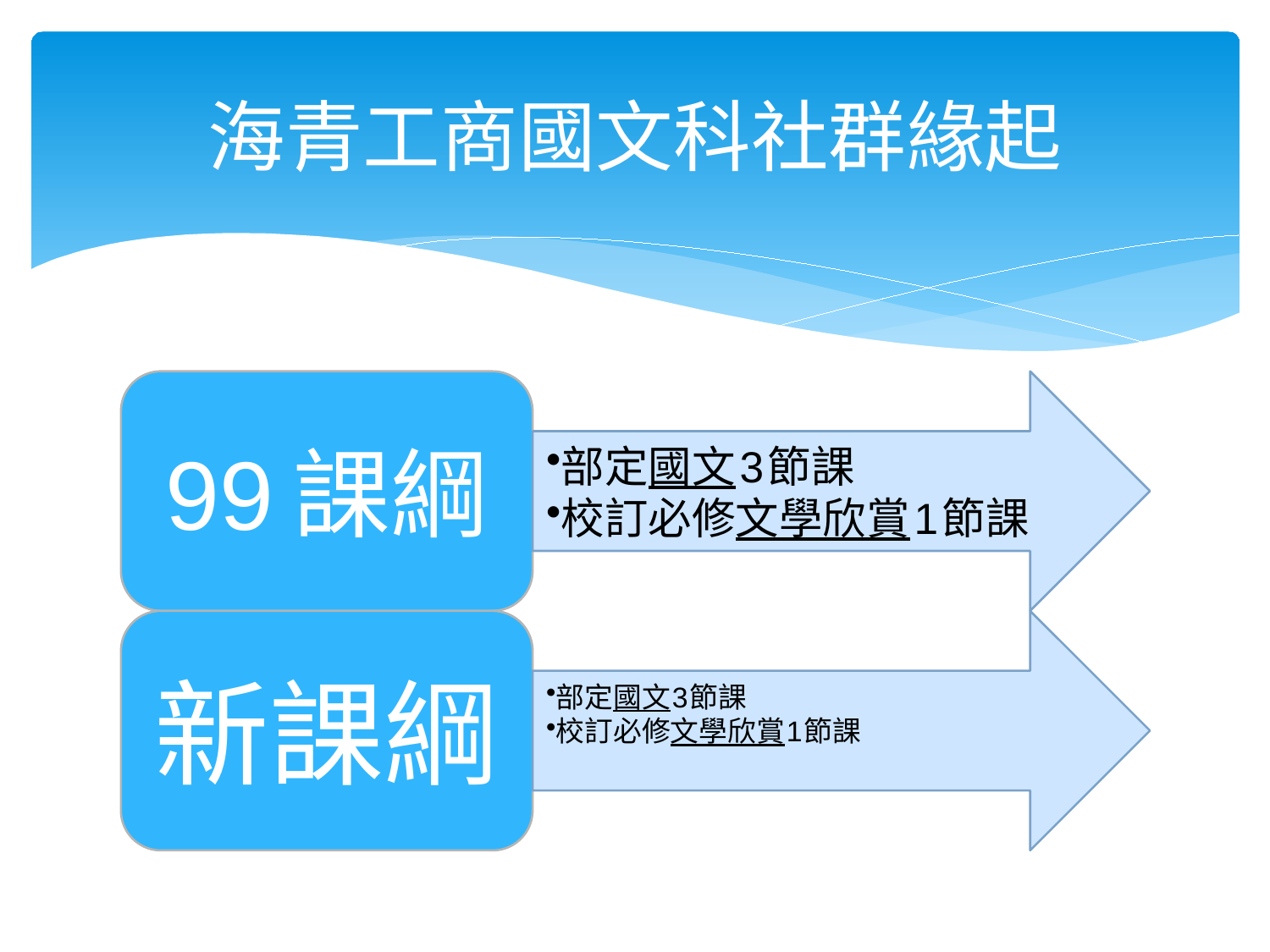

# 海青工商國文科社群緣起
99課綱
部定國文3節課
校訂必修文學欣賞1節課
新課綱
部定國文3節課
校訂必修文學欣賞1節課